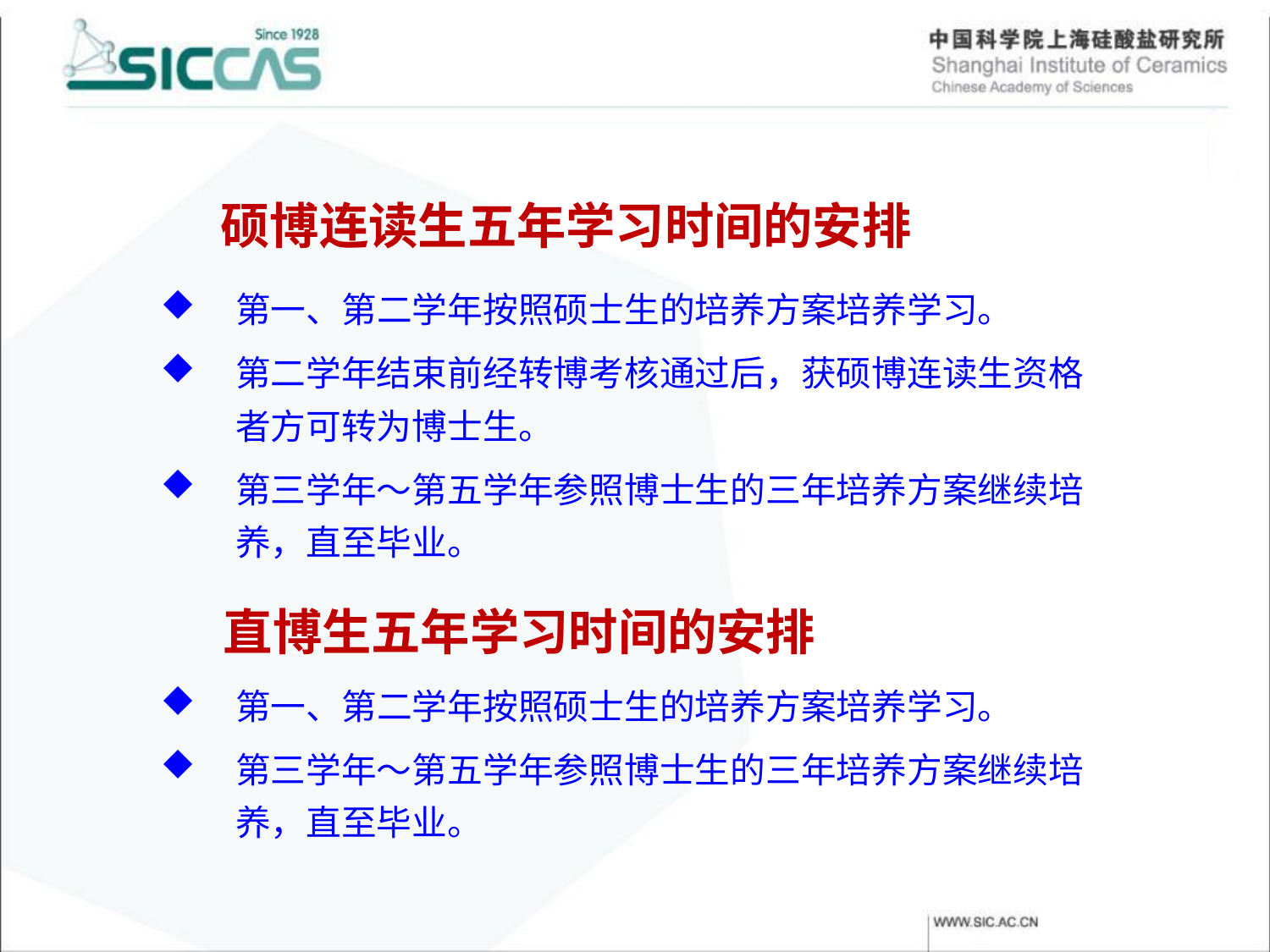

硕博连读生五年学习时间的安排
第一、第二学年按照硕士生的培养方案培养学习。
第二学年结束前经转博考核通过后，获硕博连读生资格者方可转为博士生。
第三学年～第五学年参照博士生的三年培养方案继续培养，直至毕业。
直博生五年学习时间的安排
第一、第二学年按照硕士生的培养方案培养学习。
第三学年～第五学年参照博士生的三年培养方案继续培养，直至毕业。